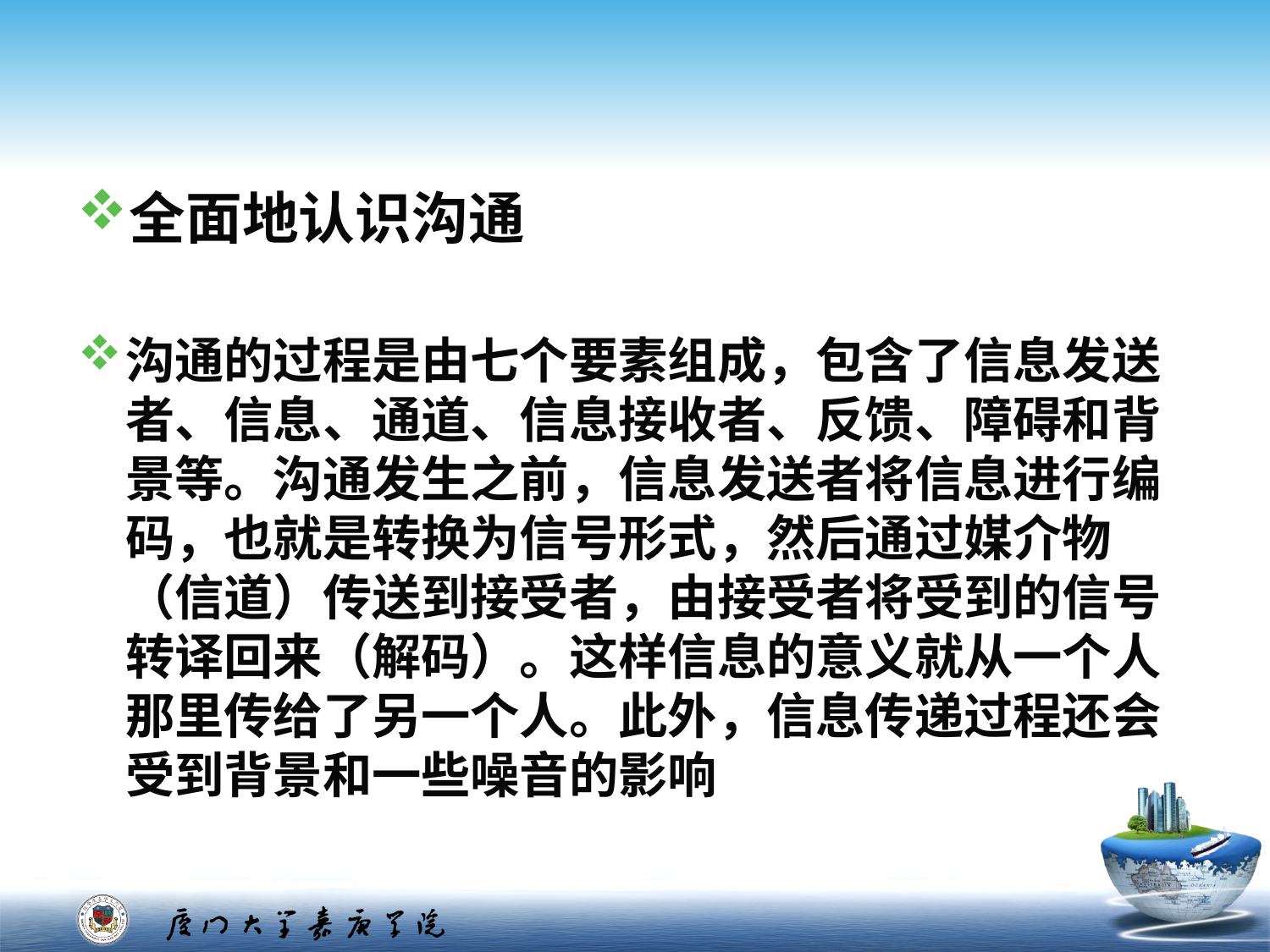

全面地认识沟通

沟通的过程是由七个要素组成，包含了信息发送者、信息、通道、信息接收者、反馈、障碍和背景等。沟通发生之前，信息发送者将信息进行编码，也就是转换为信号形式，然后通过媒介物（信道）传送到接受者，由接受者将受到的信号转译回来（解码）。这样信息的意义就从一个人那里传给了另一个人。此外，信息传递过程还会受到背景和一些噪音的影响